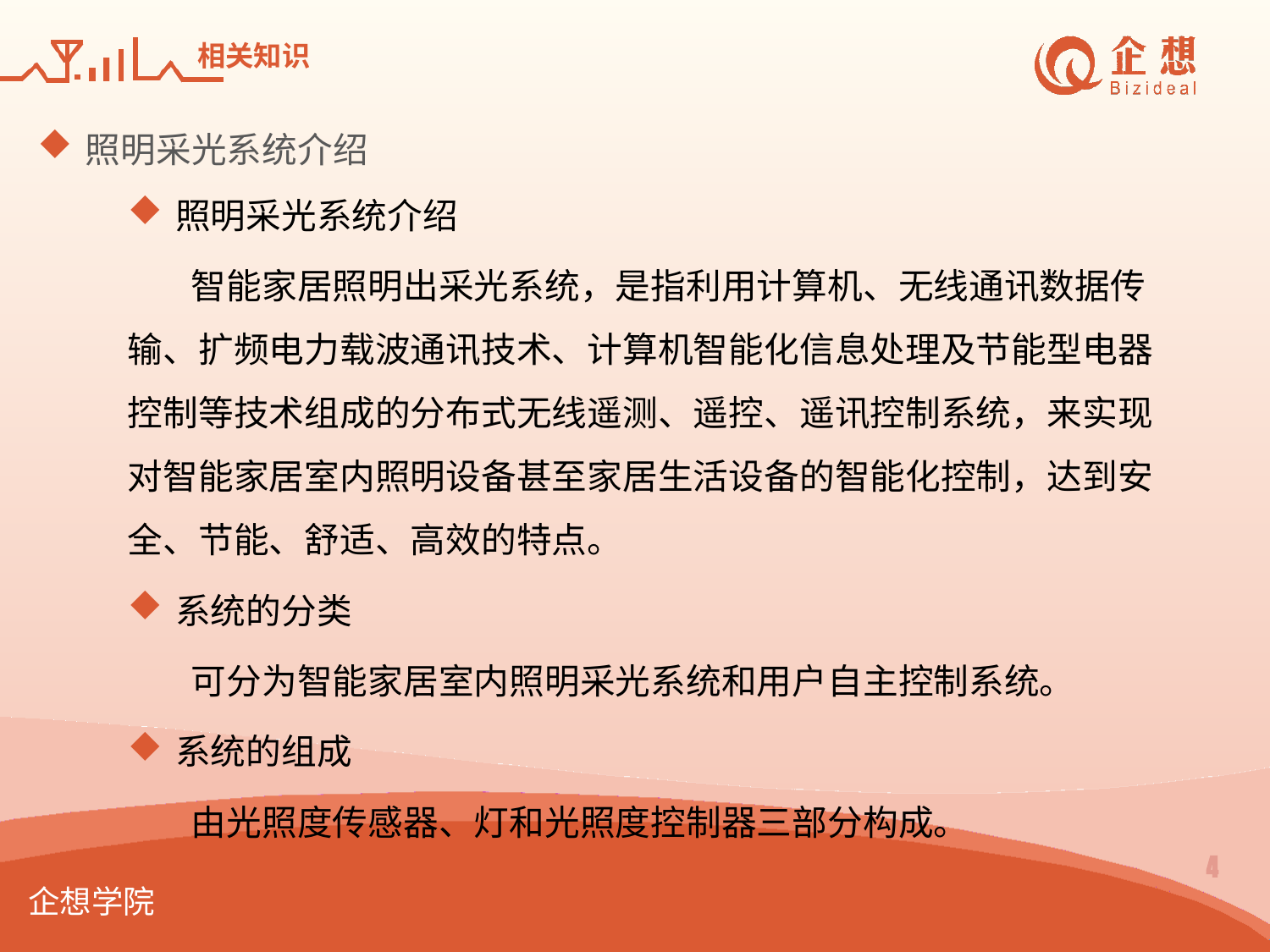

# 相关知识
照明采光系统介绍
照明采光系统介绍
智能家居照明出采光系统，是指利用计算机、无线通讯数据传输、扩频电力载波通讯技术、计算机智能化信息处理及节能型电器控制等技术组成的分布式无线遥测、遥控、遥讯控制系统，来实现对智能家居室内照明设备甚至家居生活设备的智能化控制，达到安全、节能、舒适、高效的特点。
系统的分类
可分为智能家居室内照明采光系统和用户自主控制系统。
系统的组成
由光照度传感器、灯和光照度控制器三部分构成。

4